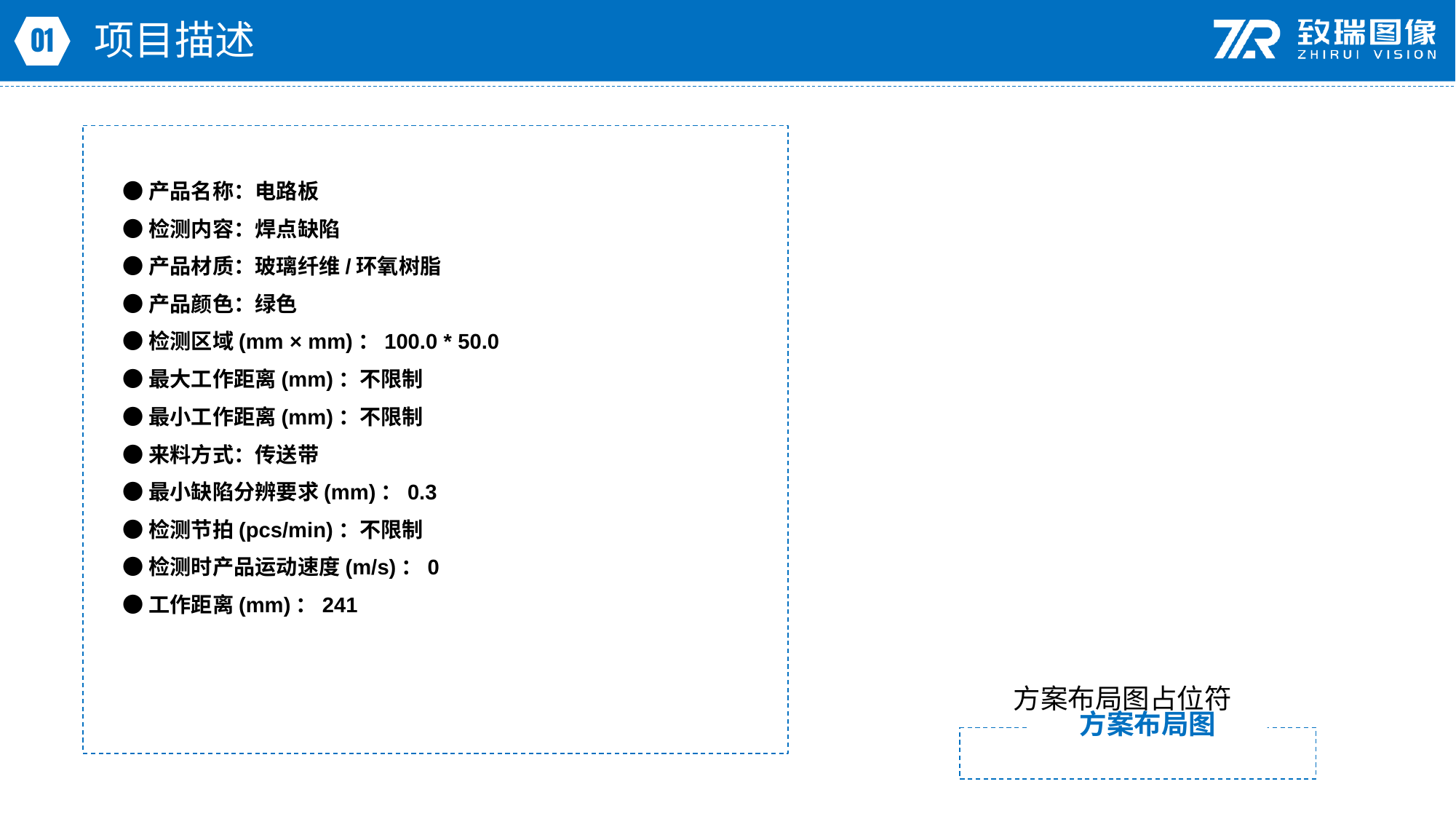

项目描述
01

●产品名称：电路板
●检测内容：焊点缺陷
●产品材质：玻璃纤维/环氧树脂
●产品颜色：绿色
●检测区域(mm × mm)：100.0 * 50.0
●最大工作距离(mm)：不限制
●最小工作距离(mm)：不限制
●来料方式：传送带
●最小缺陷分辨要求(mm)：0.3
●检测节拍(pcs/min)：不限制
●检测时产品运动速度(m/s)：0
●工作距离(mm)：241
方案布局图占位符
方案布局图